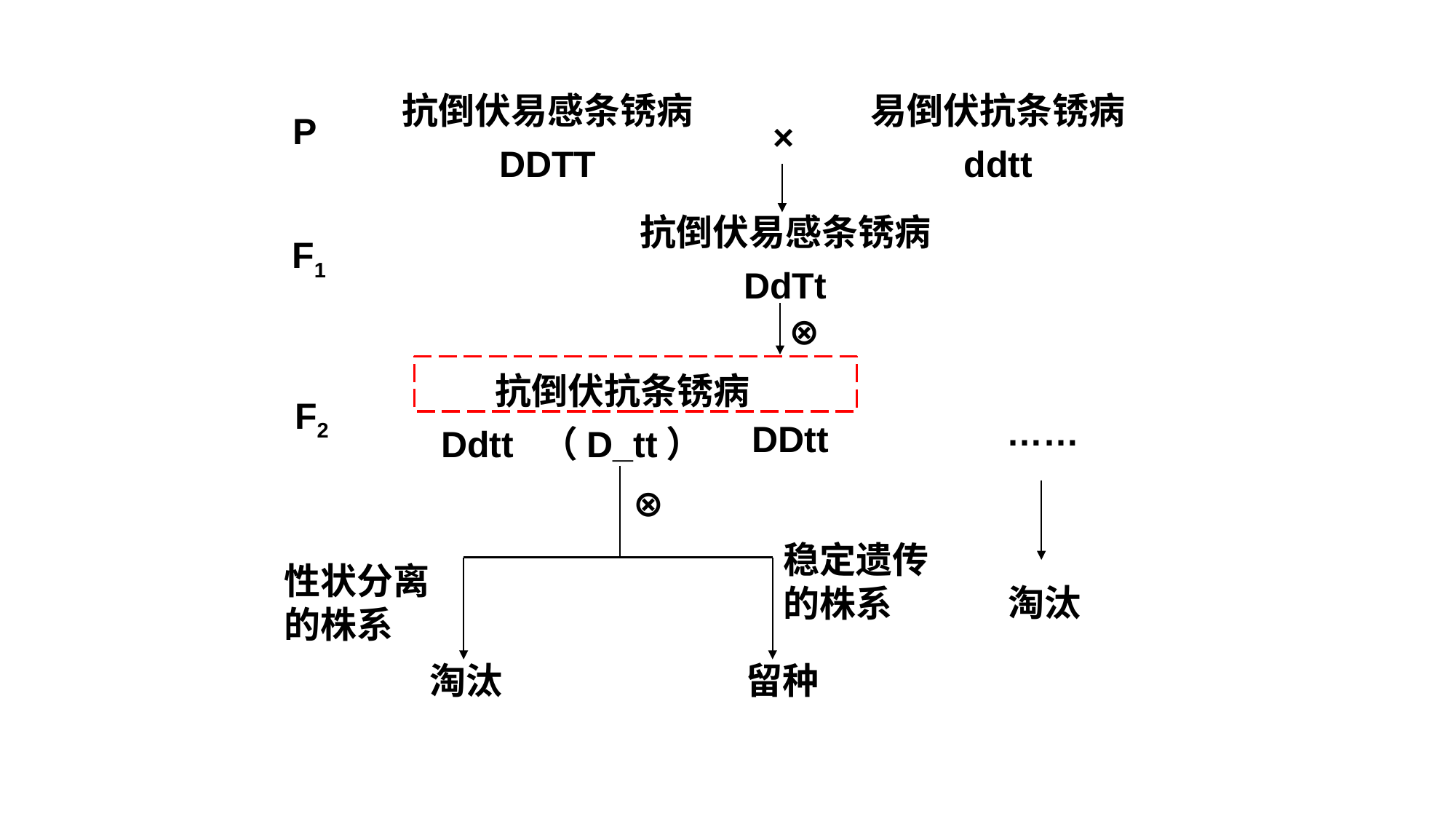

抗倒伏易感条锈病
DDTT
易倒伏抗条锈病
ddtt
P
×
抗倒伏易感条锈病
DdTt
F1
⊗
抗倒伏抗条锈病（D_tt）

F2
……

DDtt
Ddtt
⊗
稳定遗传
的株系
性状分离
的株系
淘汰
淘汰
留种